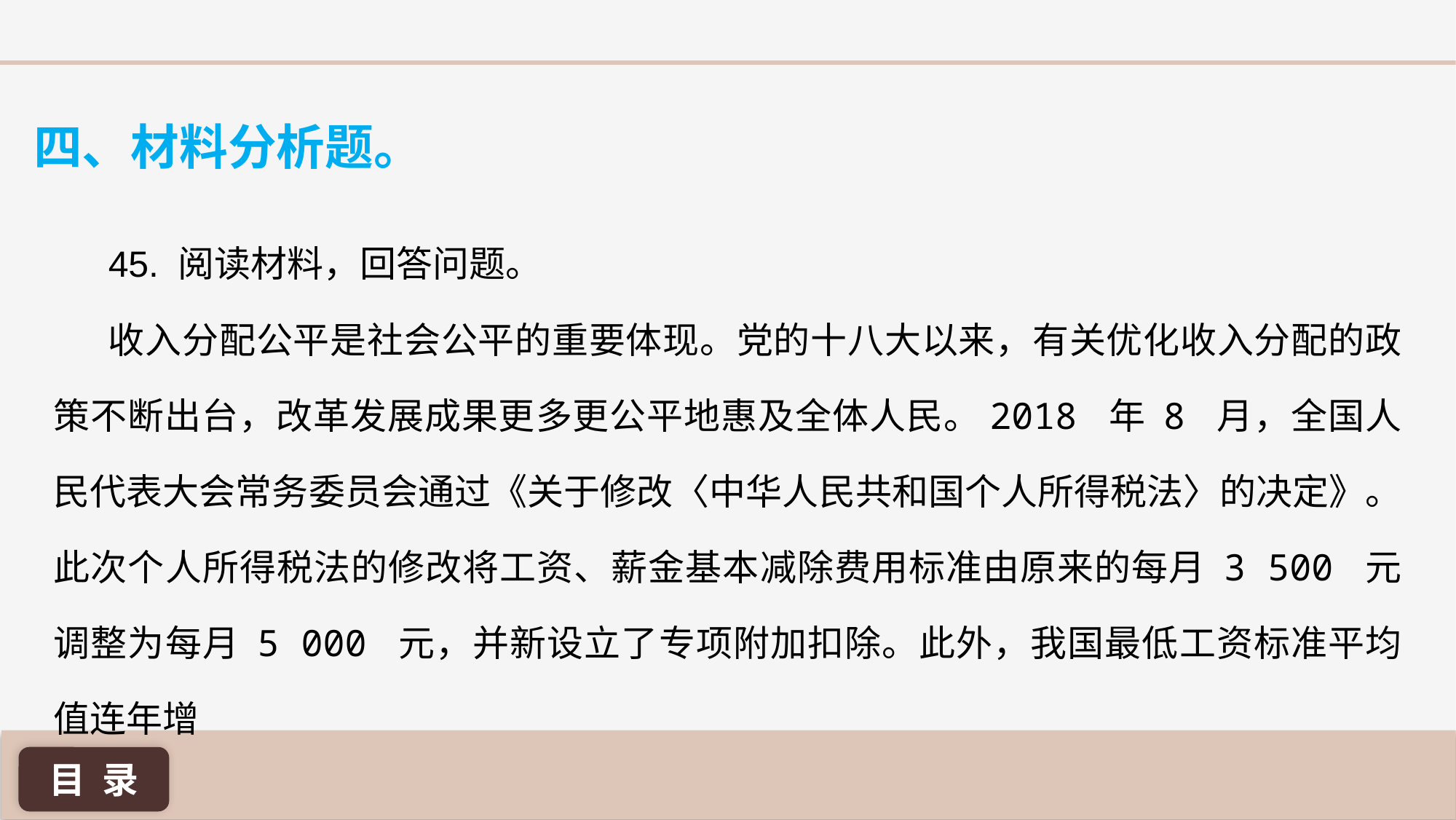

四、材料分析题。
45. 阅读材料，回答问题。
收入分配公平是社会公平的重要体现。党的十八大以来，有关优化收入分配的政策不断出台，改革发展成果更多更公平地惠及全体人民。2018 年 8 月，全国人民代表大会常务委员会通过《关于修改〈中华人民共和国个人所得税法〉的决定》。此次个人所得税法的修改将工资、薪金基本减除费用标准由原来的每月 3 500 元调整为每月 5 000 元，并新设立了专项附加扣除。此外，我国最低工资标准平均值连年增